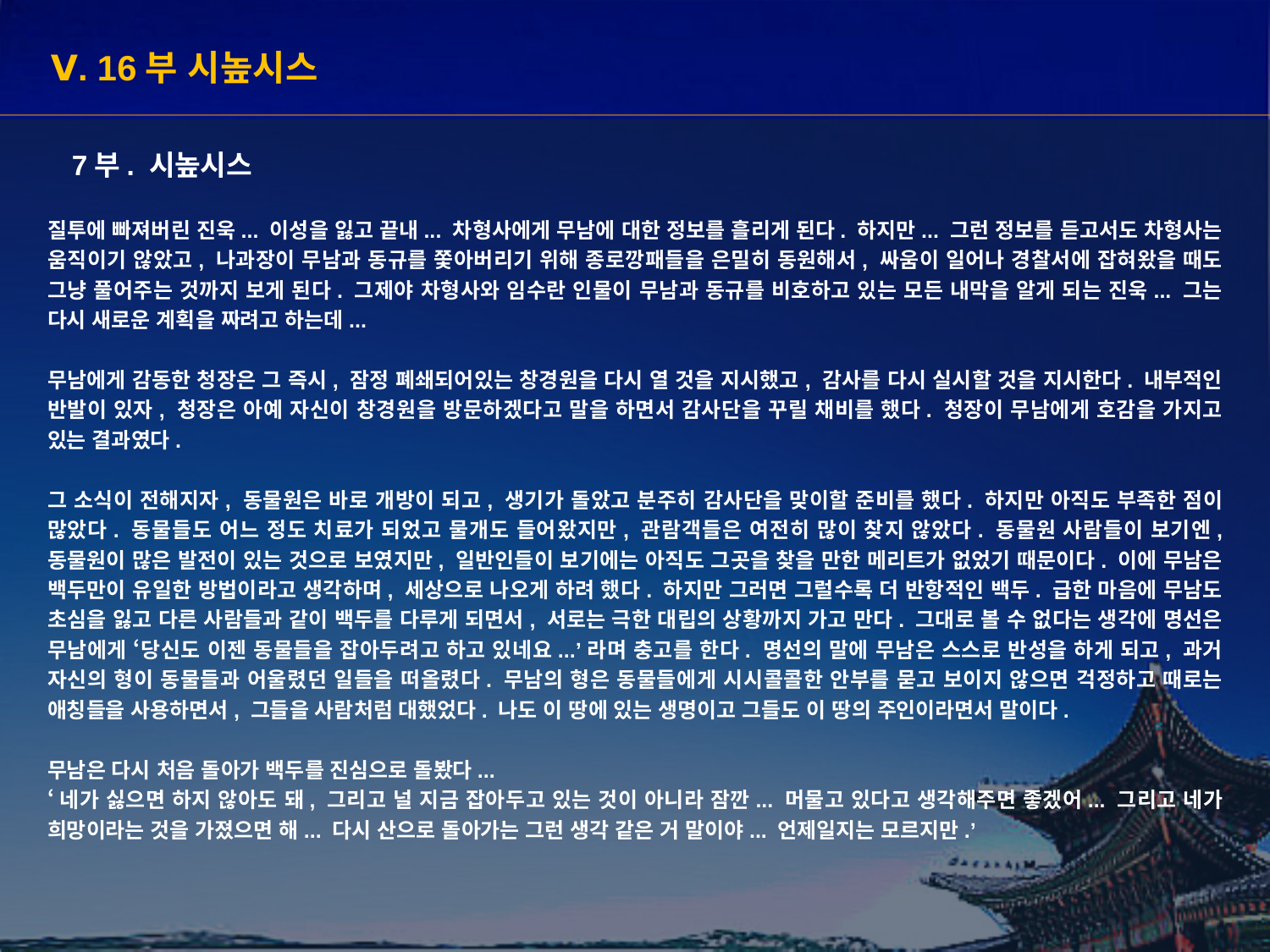

Ⅴ. 16부 시높시스

7부. 시높시스

질투에 빠져버린 진욱... 이성을 잃고 끝내... 차형사에게 무남에 대한 정보를 흘리게 된다. 하지만... 그런 정보를 듣고서도 차형사는 움직이기 않았고, 나과장이 무남과 동규를 쫓아버리기 위해 종로깡패들을 은밀히 동원해서, 싸움이 일어나 경찰서에 잡혀왔을 때도 그냥 풀어주는 것까지 보게 된다. 그제야 차형사와 임수란 인물이 무남과 동규를 비호하고 있는 모든 내막을 알게 되는 진욱... 그는 다시 새로운 계획을 짜려고 하는데...

무남에게 감동한 청장은 그 즉시, 잠정 폐쇄되어있는 창경원을 다시 열 것을 지시했고, 감사를 다시 실시할 것을 지시한다. 내부적인 반발이 있자, 청장은 아예 자신이 창경원을 방문하겠다고 말을 하면서 감사단을 꾸릴 채비를 했다. 청장이 무남에게 호감을 가지고 있는 결과였다.

그 소식이 전해지자, 동물원은 바로 개방이 되고, 생기가 돌았고 분주히 감사단을 맞이할 준비를 했다. 하지만 아직도 부족한 점이 많았다. 동물들도 어느 정도 치료가 되었고 물개도 들어왔지만, 관람객들은 여전히 많이 찾지 않았다. 동물원 사람들이 보기엔, 동물원이 많은 발전이 있는 것으로 보였지만, 일반인들이 보기에는 아직도 그곳을 찾을 만한 메리트가 없었기 때문이다. 이에 무남은 백두만이 유일한 방법이라고 생각하며, 세상으로 나오게 하려 했다. 하지만 그러면 그럴수록 더 반항적인 백두. 급한 마음에 무남도 초심을 잃고 다른 사람들과 같이 백두를 다루게 되면서, 서로는 극한 대립의 상황까지 가고 만다. 그대로 볼 수 없다는 생각에 명선은 무남에게 ‘당신도 이젠 동물들을 잡아두려고 하고 있네요...’라며 충고를 한다. 명선의 말에 무남은 스스로 반성을 하게 되고, 과거 자신의 형이 동물들과 어울렸던 일들을 떠올렸다. 무남의 형은 동물들에게 시시콜콜한 안부를 묻고 보이지 않으면 걱정하고 때로는 애칭들을 사용하면서, 그들을 사람처럼 대했었다. 나도 이 땅에 있는 생명이고 그들도 이 땅의 주인이라면서 말이다.

무남은 다시 처음 돌아가 백두를 진심으로 돌봤다...
‘네가 싫으면 하지 않아도 돼, 그리고 널 지금 잡아두고 있는 것이 아니라 잠깐... 머물고 있다고 생각해주면 좋겠어... 그리고 네가 희망이라는 것을 가졌으면 해... 다시 산으로 돌아가는 그런 생각 같은 거 말이야... 언제일지는 모르지만.’